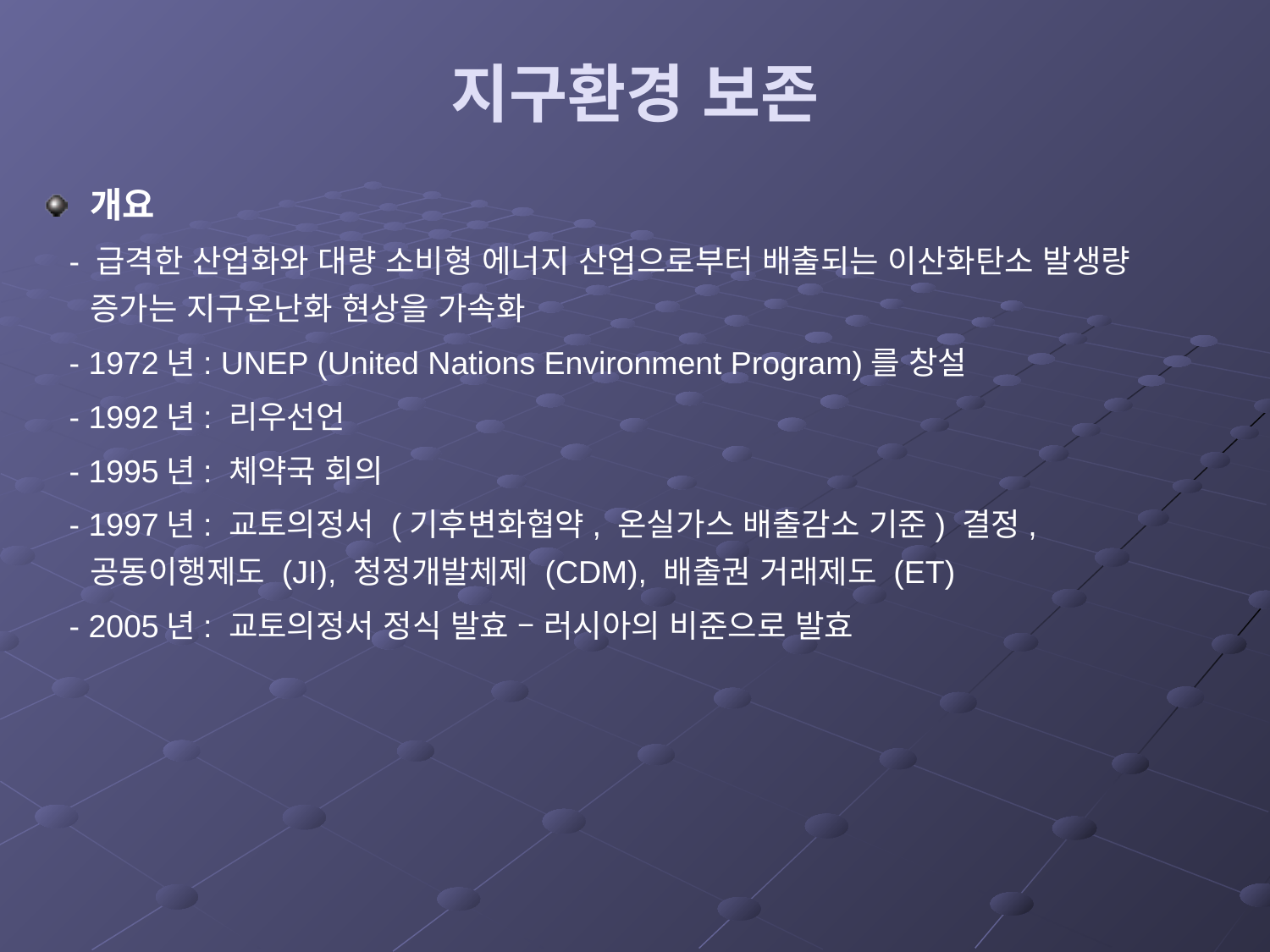

# 지구환경 보존
개요
   - 급격한 산업화와 대량 소비형 에너지 산업으로부터 배출되는 이산화탄소 발생량 증가는 지구온난화 현상을 가속화
   - 1972년: UNEP (United Nations Environment Program)를 창설
   - 1992년: 리우선언
   - 1995년: 체약국 회의
   - 1997년: 교토의정서 (기후변화협약, 온실가스 배출감소 기준) 결정, 공동이행제도 (JI), 청정개발체제 (CDM), 배출권 거래제도 (ET)
   - 2005년: 교토의정서 정식 발효 – 러시아의 비준으로 발효